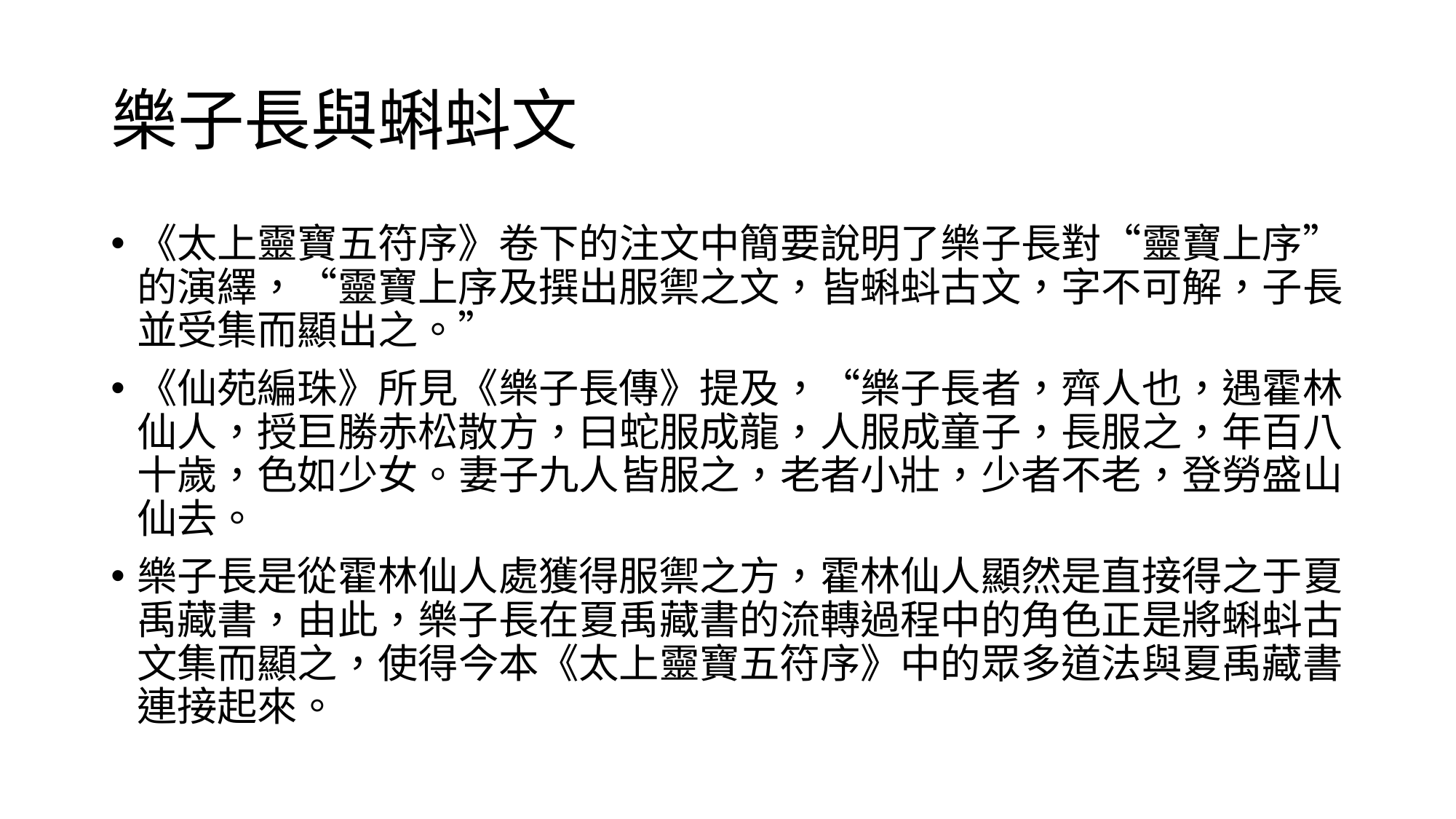

# 樂子長與蝌蚪文
《太上靈寶五符序》卷下的注文中簡要說明了樂子長對“靈寶上序”的演繹，“靈寶上序及撰出服禦之文，皆蝌蚪古文，字不可解，子長並受集而顯出之。”
《仙苑編珠》所見《樂子長傳》提及，“樂子長者，齊人也，遇霍林仙人，授巨勝赤松散方，曰蛇服成龍，人服成童子，長服之，年百八十歲，色如少女。妻子九人皆服之，老者小壯，少者不老，登勞盛山仙去。
樂子長是從霍林仙人處獲得服禦之方，霍林仙人顯然是直接得之于夏禹藏書，由此，樂子長在夏禹藏書的流轉過程中的角色正是將蝌蚪古文集而顯之，使得今本《太上靈寶五符序》中的眾多道法與夏禹藏書連接起來。